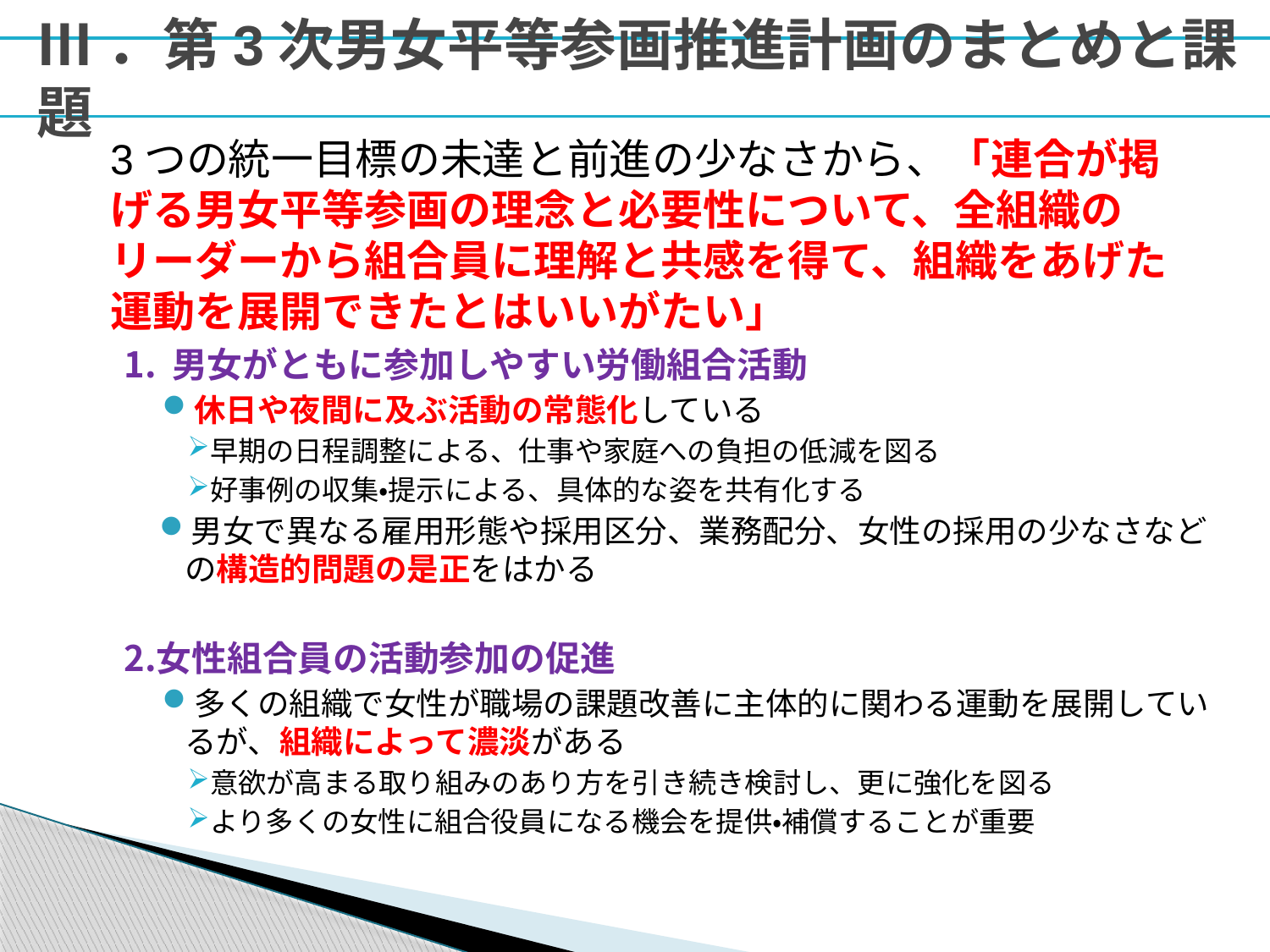

# Ⅲ．第3次男女平等参画推進計画のまとめと課題
3つの統一目標の未達と前進の少なさから、「連合が掲げる男女平等参画の理念と必要性について、全組織のリーダーから組合員に理解と共感を得て、組織をあげた運動を展開できたとはいいがたい」
男女がともに参加しやすい労働組合活動
休日や夜間に及ぶ活動の常態化している
早期の日程調整による、仕事や家庭への負担の低減を図る
好事例の収集・提示による、具体的な姿を共有化する
男女で異なる雇用形態や採用区分、業務配分、女性の採用の少なさなどの構造的問題の是正をはかる

女性組合員の活動参加の促進
多くの組織で女性が職場の課題改善に主体的に関わる運動を展開しているが、組織によって濃淡がある
意欲が高まる取り組みのあり方を引き続き検討し、更に強化を図る
より多くの女性に組合役員になる機会を提供・補償することが重要